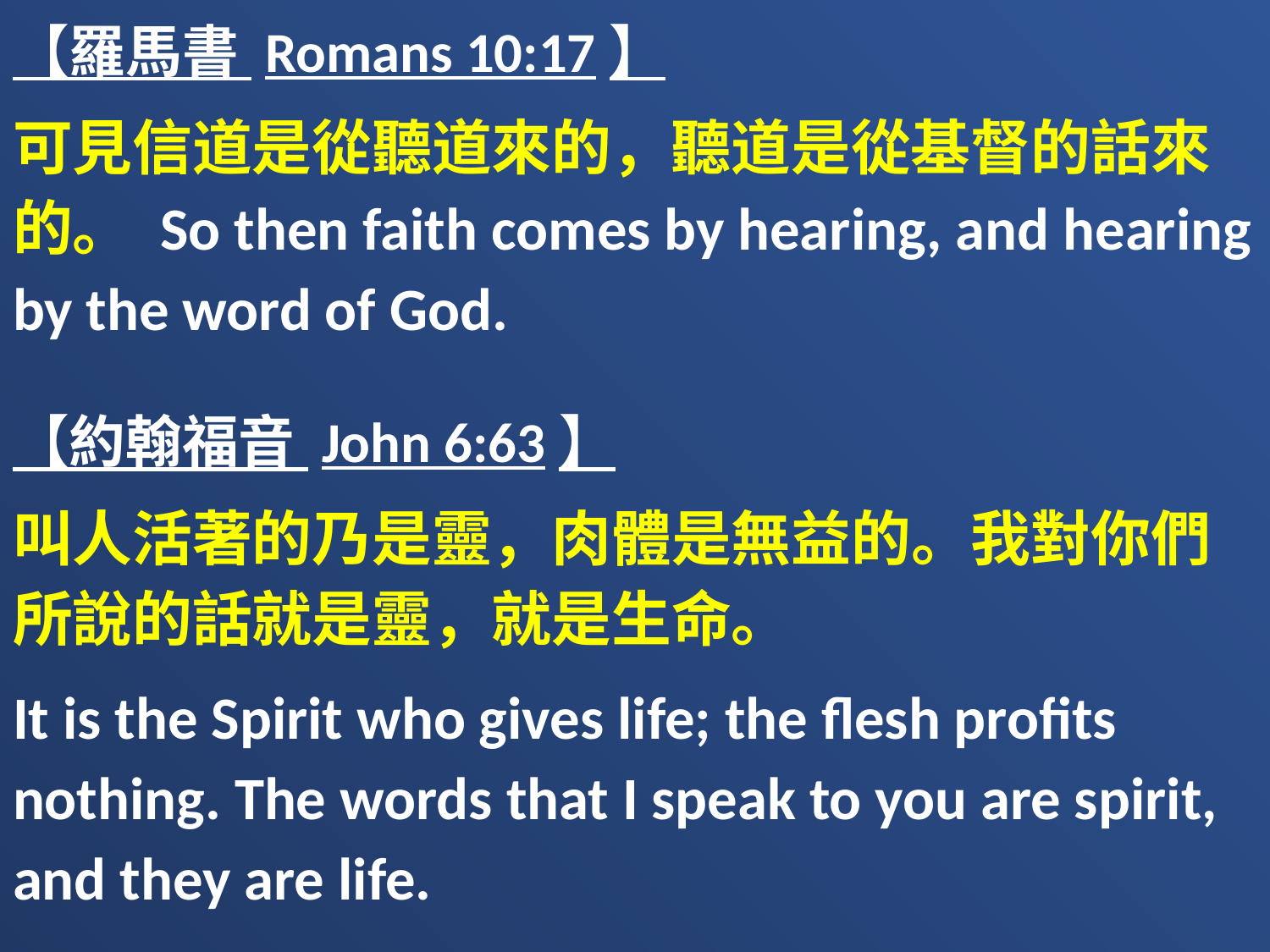

【羅馬書 Romans 10:17】
可見信道是從聽道來的，聽道是從基督的話來的。 So then faith comes by hearing, and hearing by the word of God.

【約翰福音 John 6:63】
叫人活著的乃是靈，肉體是無益的。我對你們所說的話就是靈，就是生命。
It is the Spirit who gives life; the flesh profits nothing. The words that I speak to you are spirit, and they are life.